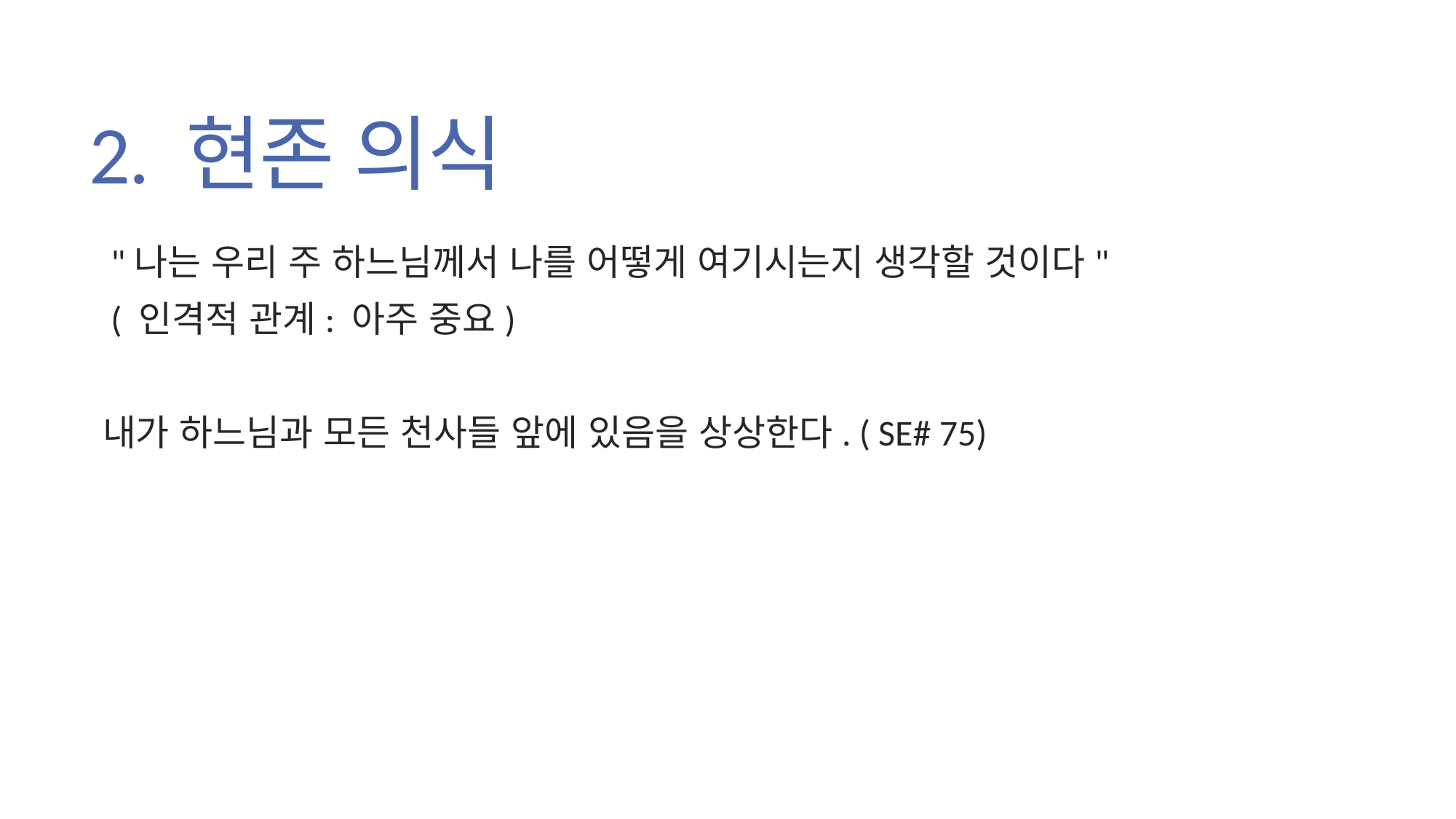

# 2. 현존 의식
 "나는 우리 주 하느님께서 나를 어떻게 여기시는지 생각할 것이다"
 ( 인격적 관계: 아주 중요)

내가 하느님과 모든 천사들 앞에 있음을 상상한다. ( SE# 75)